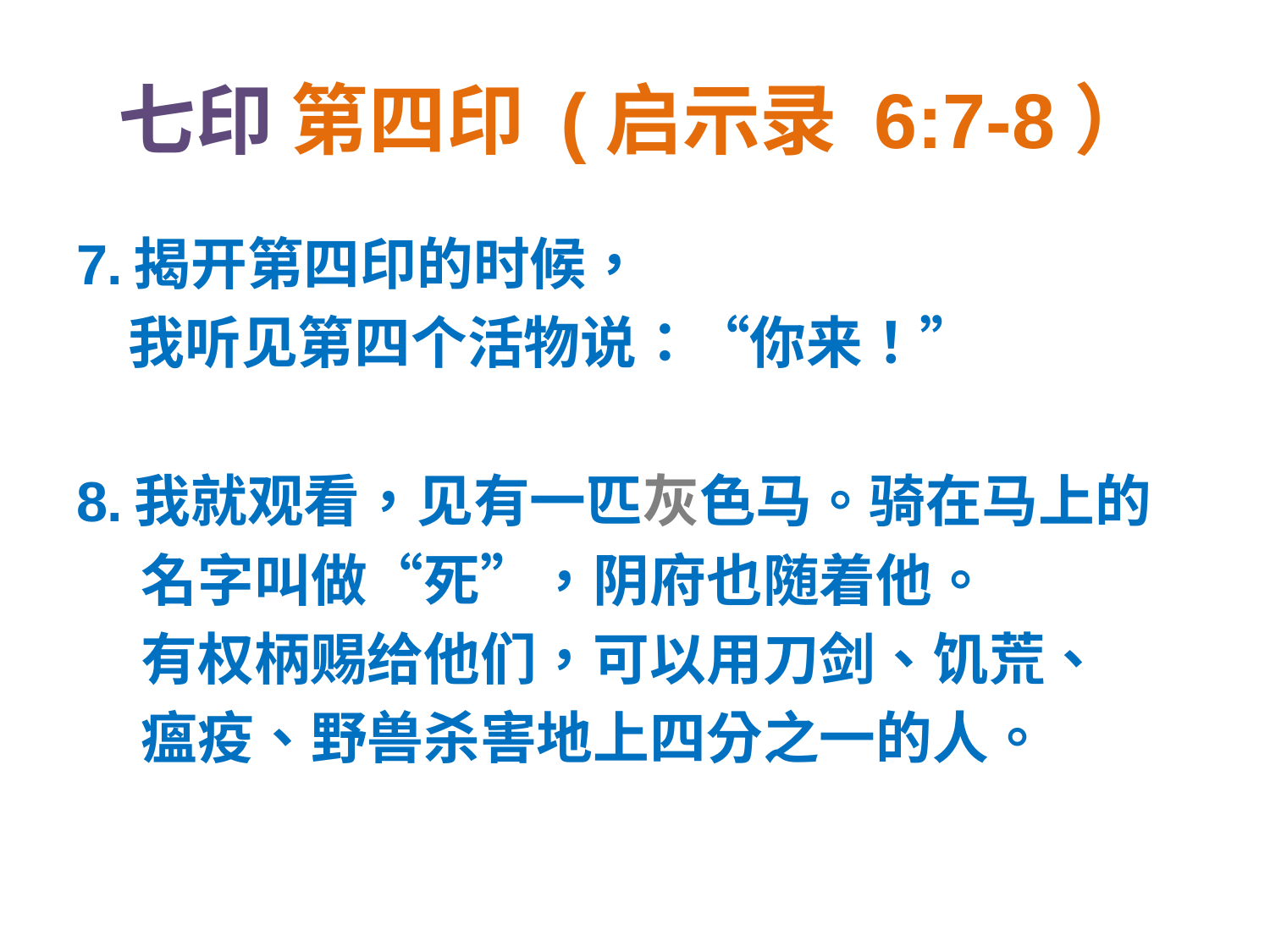

# 七印 第四印 (启示录 6:7-8）
7. 揭开第四印的时候，
   我听见第四个活物说：“你来！”

8. 我就观看，见有一匹灰色马。骑在马上的
    名字叫做“死”，阴府也随着他。
    有权柄赐给他们，可以用刀剑、饥荒、
    瘟疫、野兽杀害地上四分之一的人。